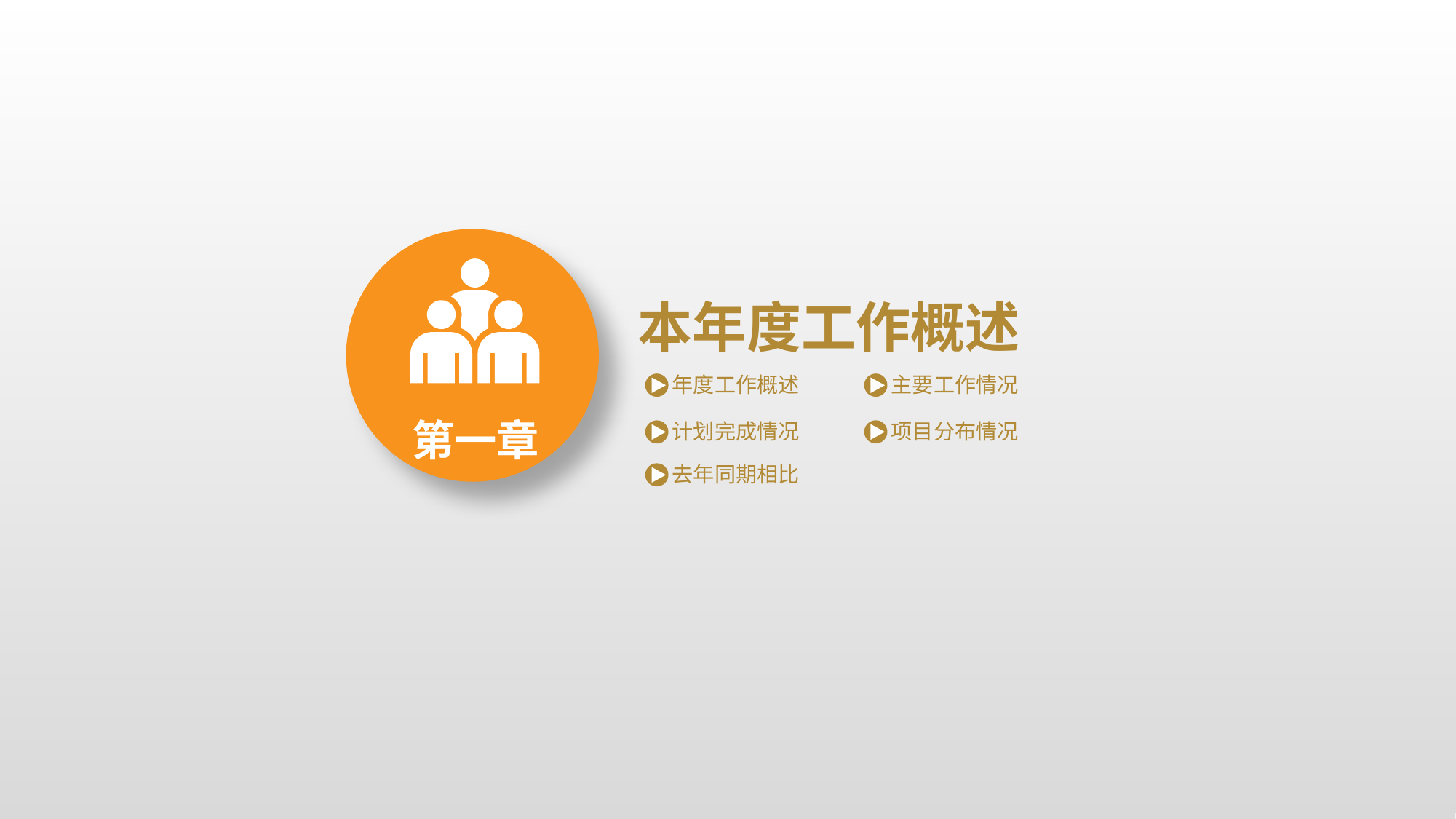

本年度工作概述
年度工作概述

主要工作情况

第一章
项目分布情况

计划完成情况

去年同期相比